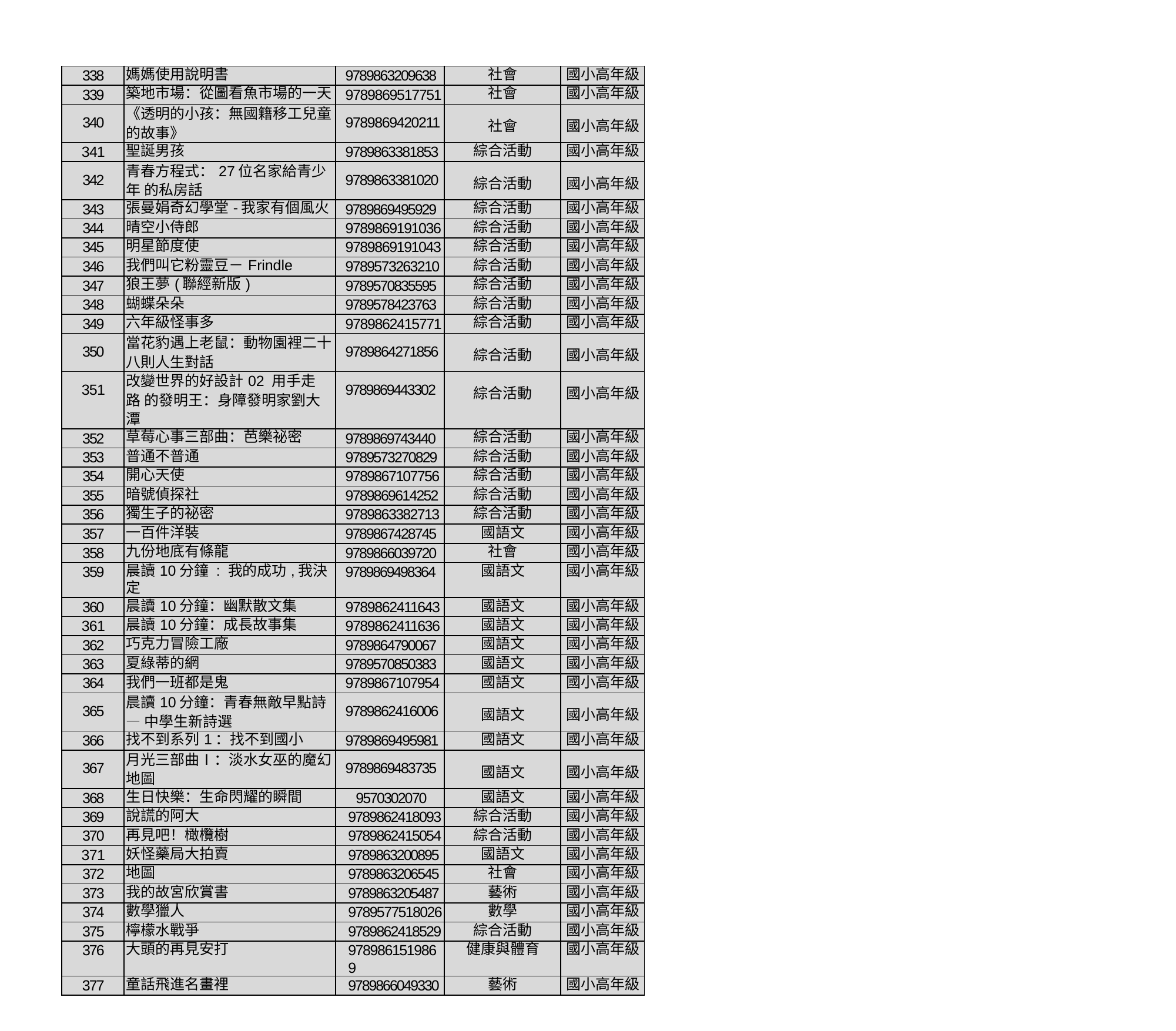

| 338 | 媽媽使用說明書 | 9789863209638 | 社會 | 國小高年級 |
| --- | --- | --- | --- | --- |
| 339 | 築地市場：從圖看魚市場的一天 | 9789869517751 | 社會 | 國小高年級 |
| 340 | 《透明的小孩：無國籍移工兒童 的故事》 | 9789869420211 | 社會 | 國小高年級 |
| 341 | 聖誕男孩 | 9789863381853 | 綜合活動 | 國小高年級 |
| 342 | 青春方程式：27位名家給青少年 的私房話 | 9789863381020 | 綜合活動 | 國小高年級 |
| 343 | 張曼娟奇幻學堂-我家有個風火 | 9789869495929 | 綜合活動 | 國小高年級 |
| 344 | 晴空小侍郎 | 9789869191036 | 綜合活動 | 國小高年級 |
| 345 | 明星節度使 | 9789869191043 | 綜合活動 | 國小高年級 |
| 346 | 我們叫它粉靈豆－Frindle | 9789573263210 | 綜合活動 | 國小高年級 |
| 347 | 狼王夢(聯經新版) | 9789570835595 | 綜合活動 | 國小高年級 |
| 348 | 蝴蝶朵朵 | 9789578423763 | 綜合活動 | 國小高年級 |
| 349 | 六年級怪事多 | 9789862415771 | 綜合活動 | 國小高年級 |
| 350 | 當花豹遇上老鼠：動物園裡二十 八則人生對話 | 9789864271856 | 綜合活動 | 國小高年級 |
| 351 | 改變世界的好設計02 用手走路 的發明王：身障發明家劉大潭 | 9789869443302 | 綜合活動 | 國小高年級 |
| 352 | 草莓心事三部曲：芭樂祕密 | 9789869743440 | 綜合活動 | 國小高年級 |
| 353 | 普通不普通 | 9789573270829 | 綜合活動 | 國小高年級 |
| 354 | 開心天使 | 9789867107756 | 綜合活動 | 國小高年級 |
| 355 | 暗號偵探社 | 9789869614252 | 綜合活動 | 國小高年級 |
| 356 | 獨生子的祕密 | 9789863382713 | 綜合活動 | 國小高年級 |
| 357 | 一百件洋裝 | 9789867428745 | 國語文 | 國小高年級 |
| 358 | 九份地底有條龍 | 9789866039720 | 社會 | 國小高年級 |
| 359 | 晨讀10分鐘 : 我的成功,我決定 | 9789869498364 | 國語文 | 國小高年級 |
| 360 | 晨讀10分鐘：幽默散文集 | 9789862411643 | 國語文 | 國小高年級 |
| 361 | 晨讀10分鐘：成長故事集 | 9789862411636 | 國語文 | 國小高年級 |
| 362 | 巧克力冒險工廠 | 9789864790067 | 國語文 | 國小高年級 |
| 363 | 夏綠蒂的網 | 9789570850383 | 國語文 | 國小高年級 |
| 364 | 我們一班都是鬼 | 9789867107954 | 國語文 | 國小高年級 |
| 365 | 晨讀10分鐘：青春無敵早點詩— 中學生新詩選 | 9789862416006 | 國語文 | 國小高年級 |
| 366 | 找不到系列1：找不到國小 | 9789869495981 | 國語文 | 國小高年級 |
| 367 | 月光三部曲Ⅰ：淡水女巫的魔幻 地圖 | 9789869483735 | 國語文 | 國小高年級 |
| 368 | 生日快樂：生命閃耀的瞬間 | 9570302070 | 國語文 | 國小高年級 |
| 369 | 說謊的阿大 | 9789862418093 | 綜合活動 | 國小高年級 |
| 370 | 再見吧！橄欖樹 | 9789862415054 | 綜合活動 | 國小高年級 |
| 371 | 妖怪藥局大拍賣 | 9789863200895 | 國語文 | 國小高年級 |
| 372 | 地圖 | 9789863206545 | 社會 | 國小高年級 |
| 373 | 我的故宮欣賞書 | 9789863205487 | 藝術 | 國小高年級 |
| 374 | 數學獵人 | 9789577518026 | 數學 | 國小高年級 |
| 375 | 檸檬水戰爭 | 9789862418529 | 綜合活動 | 國小高年級 |
| 376 | 大頭的再見安打 | 9789861519869 | 健康與體育 | 國小高年級 |
| 377 | 童話飛進名畫裡 | 9789866049330 | 藝術 | 國小高年級 |